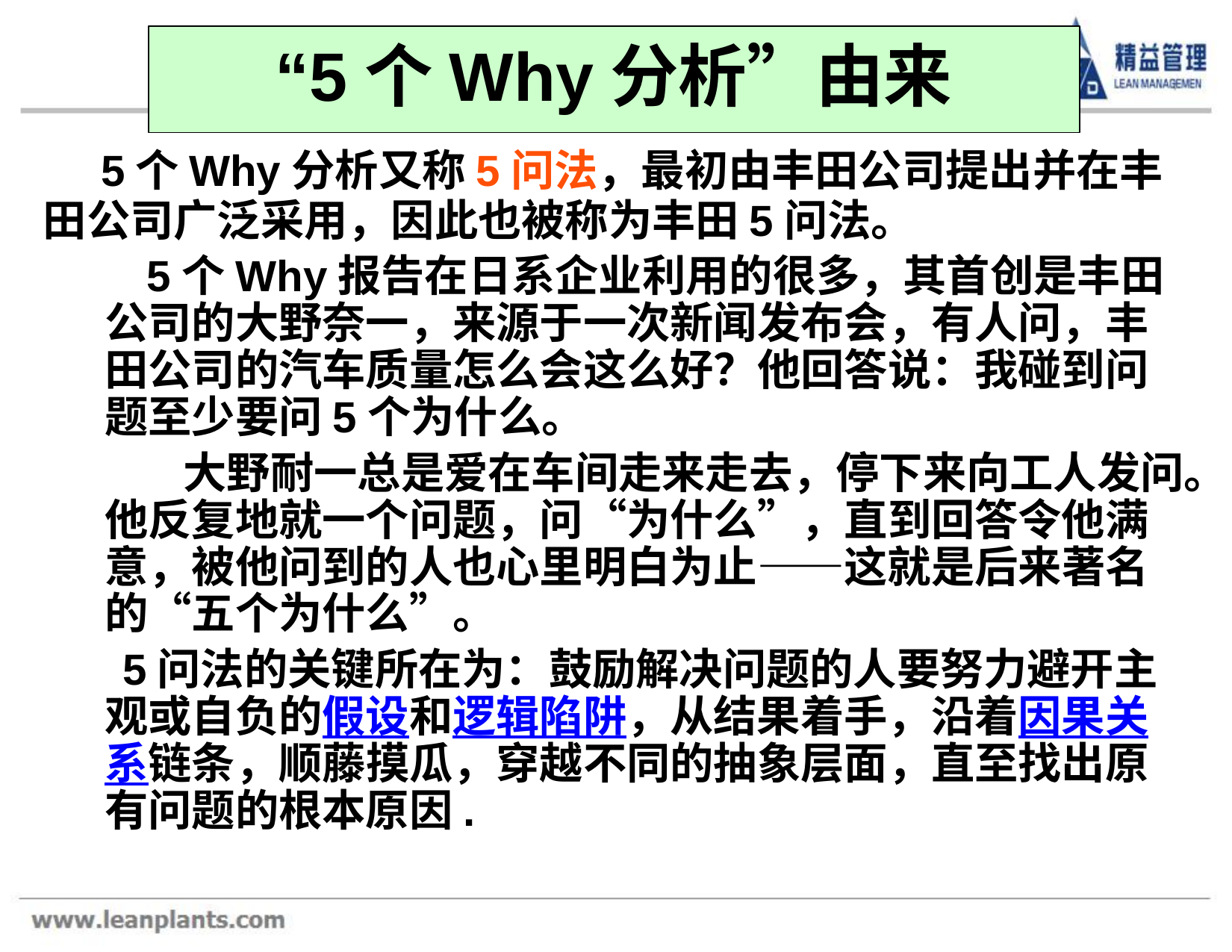

“5个Why分析”由来
       5个Why分析又称5问法，最初由丰田公司提出并在丰田公司广泛采用，因此也被称为丰田5问法。
      5个Why报告在日系企业利用的很多，其首创是丰田公司的大野奈一，来源于一次新闻发布会，有人问，丰田公司的汽车质量怎么会这么好？他回答说：我碰到问题至少要问5个为什么。
          大野耐一总是爱在车间走来走去，停下来向工人发问。他反复地就一个问题，问“为什么”，直到回答令他满意，被他问到的人也心里明白为止——这就是后来著名的“五个为什么”。
    5问法的关键所在为：鼓励解决问题的人要努力避开主观或自负的假设和逻辑陷阱，从结果着手，沿着因果关系链条，顺藤摸瓜，穿越不同的抽象层面，直至找出原有问题的根本原因.